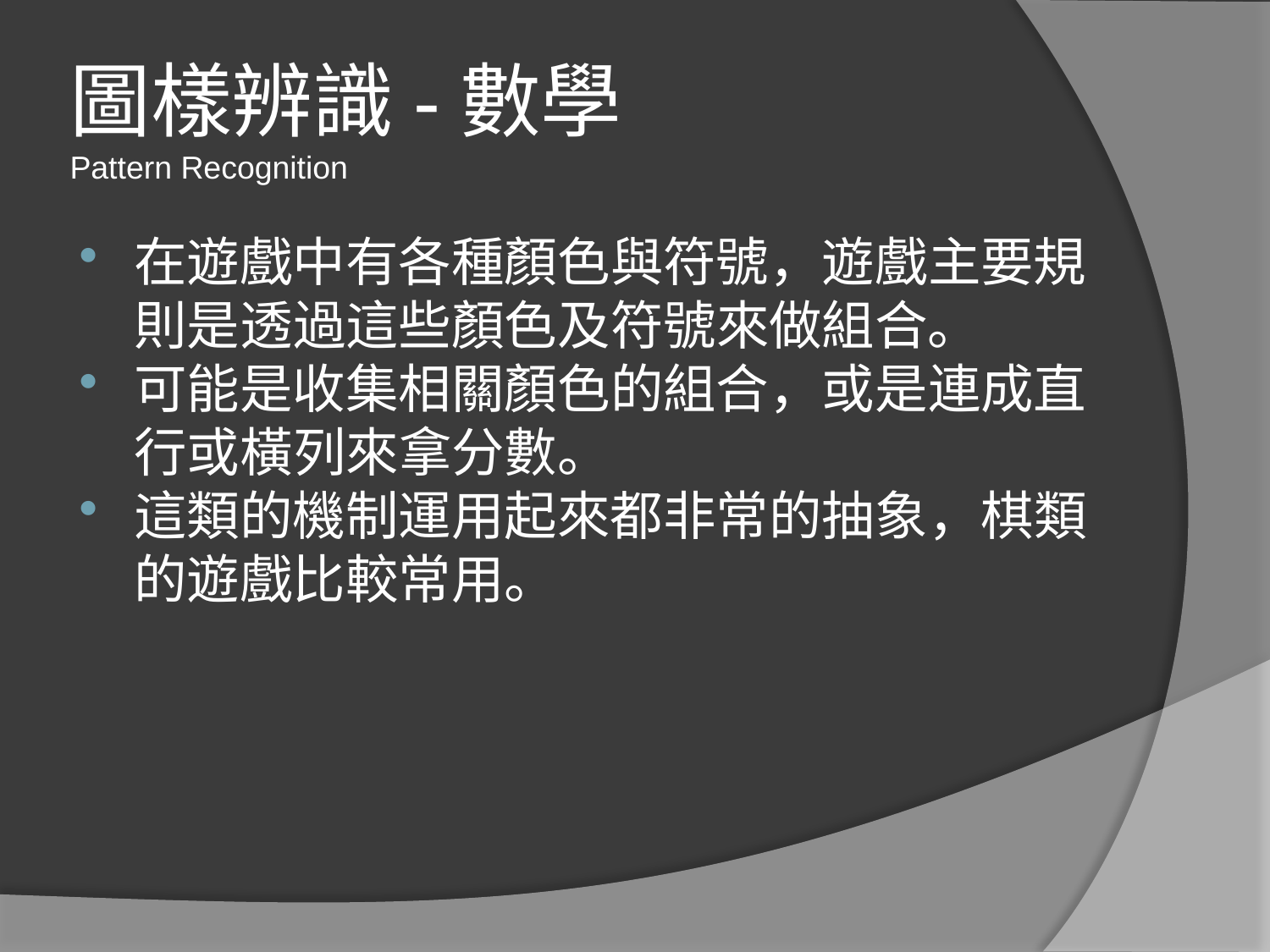

圖樣辨識-數學
Pattern Recognition
在遊戲中有各種顏色與符號，遊戲主要規則是透過這些顏色及符號來做組合。
可能是收集相關顏色的組合，或是連成直行或橫列來拿分數。
這類的機制運用起來都非常的抽象，棋類的遊戲比較常用。